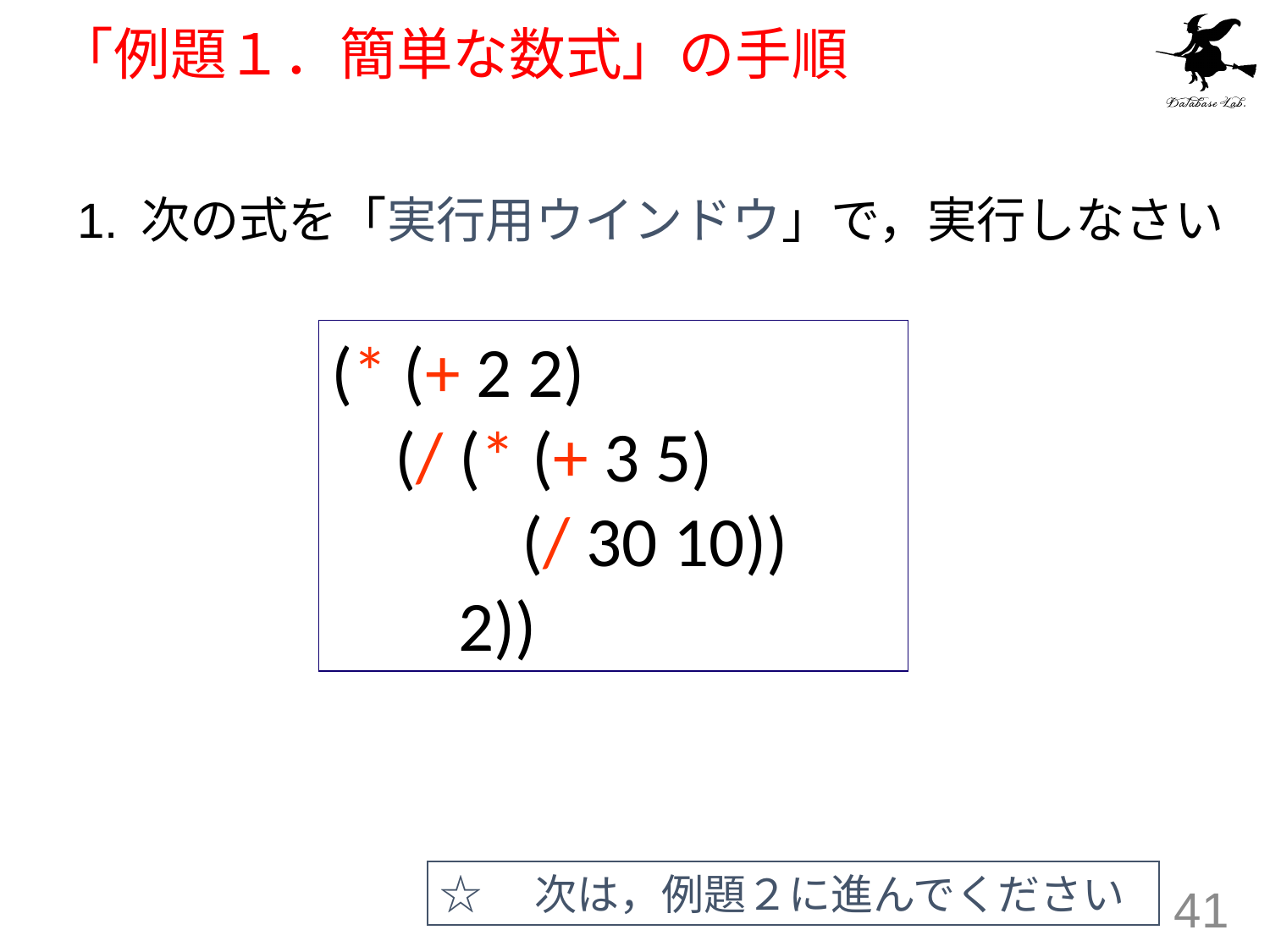

# 「例題１．簡単な数式」の手順
次の式を「実行用ウインドウ」で，実行しなさい
(* (+ 2 2)
    (/ (* (+ 3 5)
            (/ 30 10))
        2))
☆　次は，例題２に進んでください
41